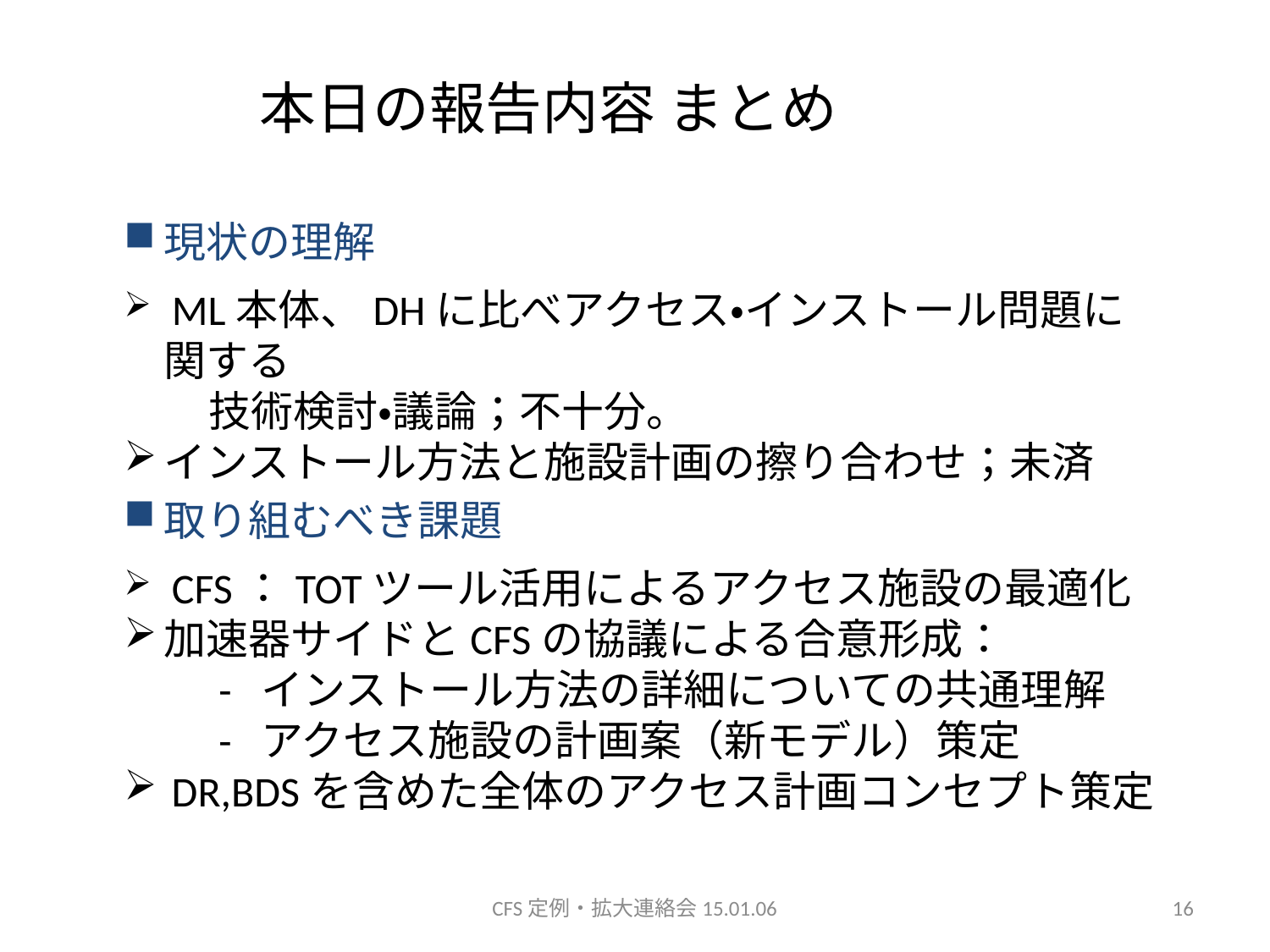

本日の報告内容 まとめ
現状の理解

 ML本体、DHに比べアクセス・インストール問題に関する
　　技術検討・議論；不十分。
インストール方法と施設計画の擦り合わせ；未済
取り組むべき課題

 CFS：TOTツール活用によるアクセス施設の最適化
加速器サイドとCFSの協議による合意形成：
　　-  インストール方法の詳細についての共通理解
　　-  アクセス施設の計画案（新モデル）策定
DR,BDSを含めた全体のアクセス計画コンセプト策定
CFS定例・拡大連絡会15.01.06
16